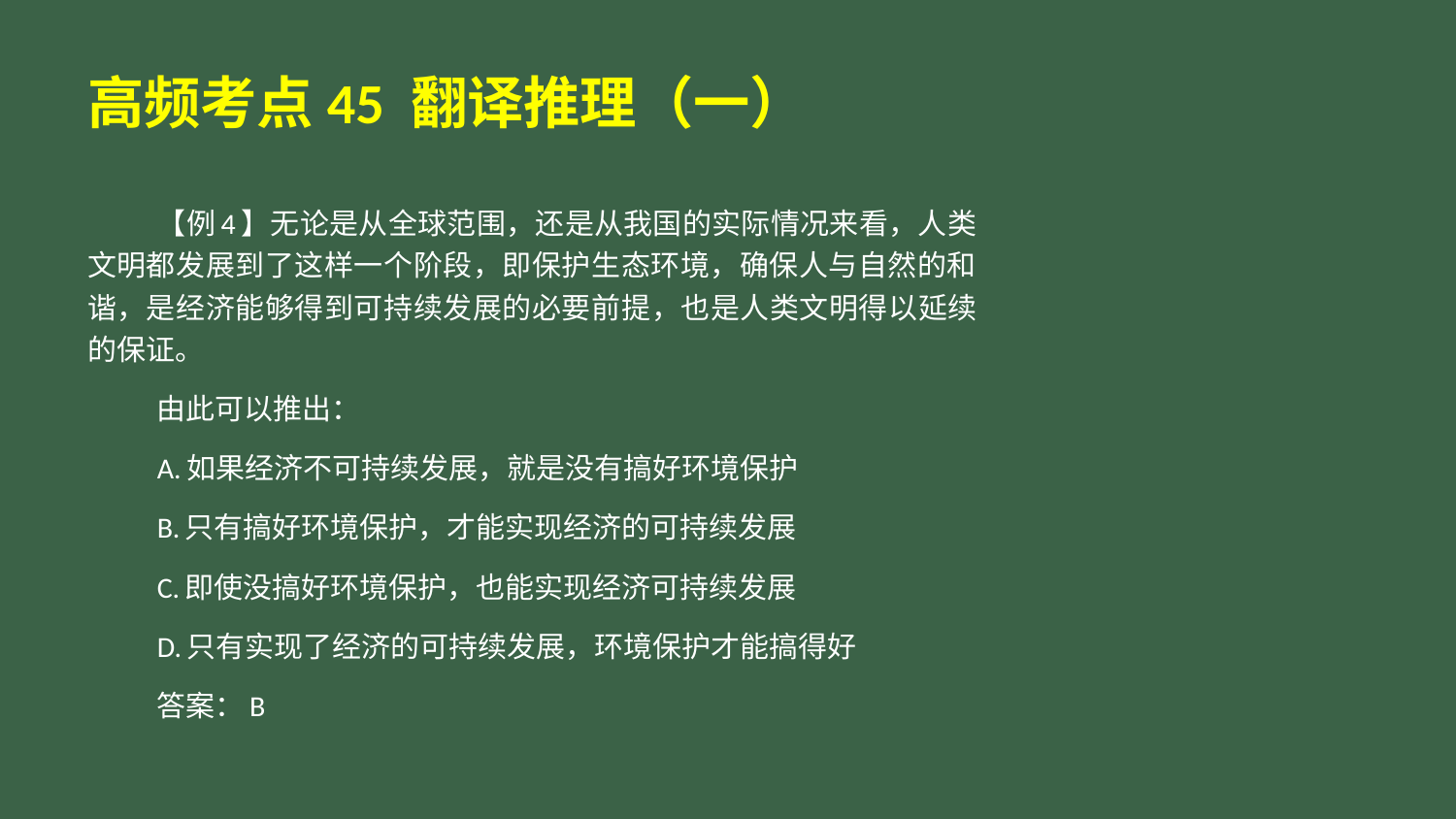

# 高频考点45 翻译推理（一）
【例4】无论是从全球范围，还是从我国的实际情况来看，人类文明都发展到了这样一个阶段，即保护生态环境，确保人与自然的和谐，是经济能够得到可持续发展的必要前提，也是人类文明得以延续的保证。
由此可以推出：
A.如果经济不可持续发展，就是没有搞好环境保护
B.只有搞好环境保护，才能实现经济的可持续发展
C.即使没搞好环境保护，也能实现经济可持续发展
D.只有实现了经济的可持续发展，环境保护才能搞得好
答案：B